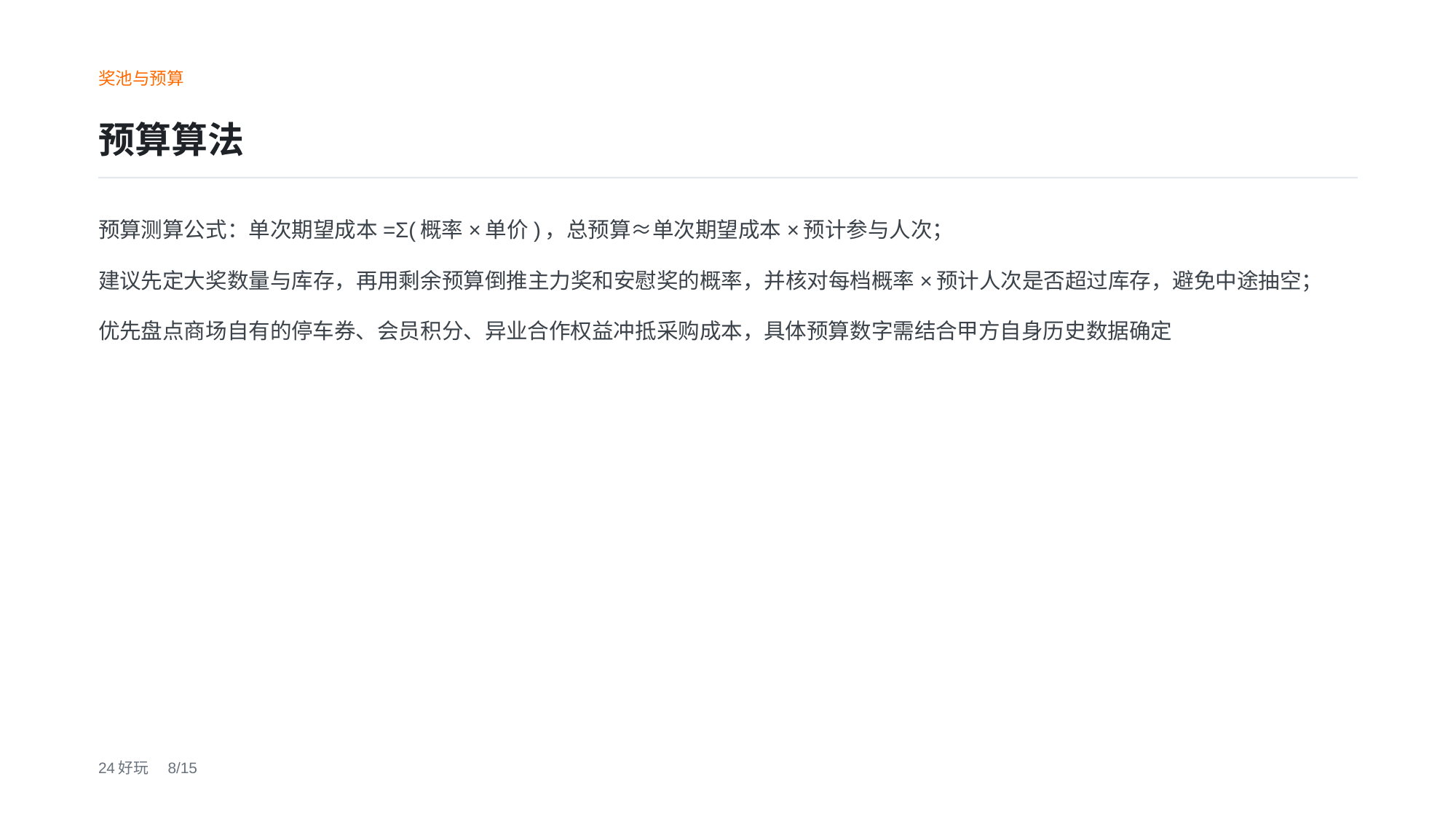

奖池与预算
预算算法

预算测算公式：单次期望成本=Σ(概率×单价)，总预算≈单次期望成本×预计参与人次；
建议先定大奖数量与库存，再用剩余预算倒推主力奖和安慰奖的概率，并核对每档概率×预计人次是否超过库存，避免中途抽空；
优先盘点商场自有的停车券、会员积分、异业合作权益冲抵采购成本，具体预算数字需结合甲方自身历史数据确定
24好玩　8/15